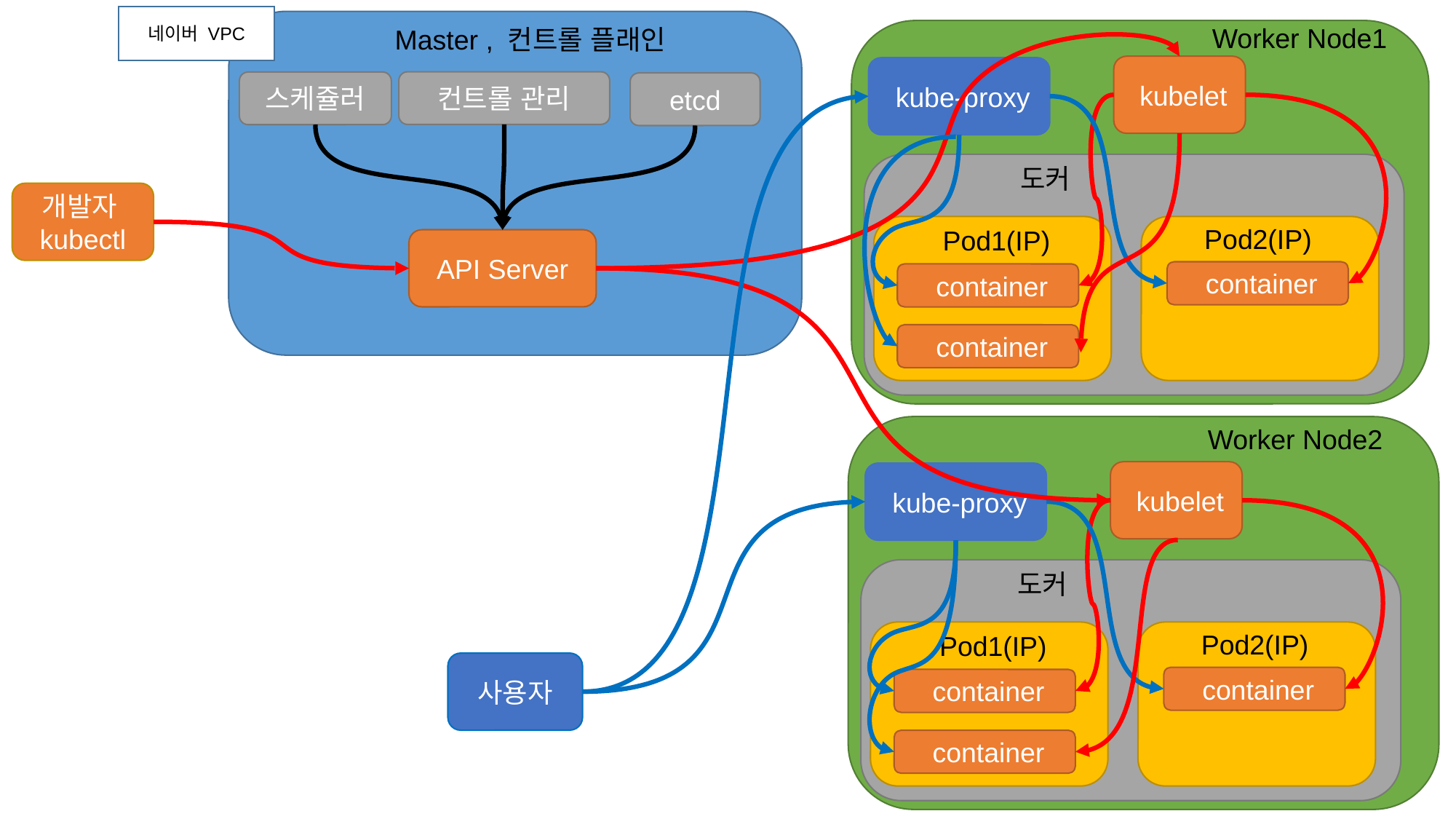

네이버 VPC

Worker Node1
Master , 컨트롤 플래인

 kubelet
 kube-proxy
컨트롤 관리
스케쥴러
etcd

도커
개발자kubectl

Pod2(IP)
Pod1(IP)
API Server
 container
 container
 container

Worker Node2
 kubelet
 kube-proxy

도커

Pod2(IP)
Pod1(IP)
사용자
 container
 container
 container